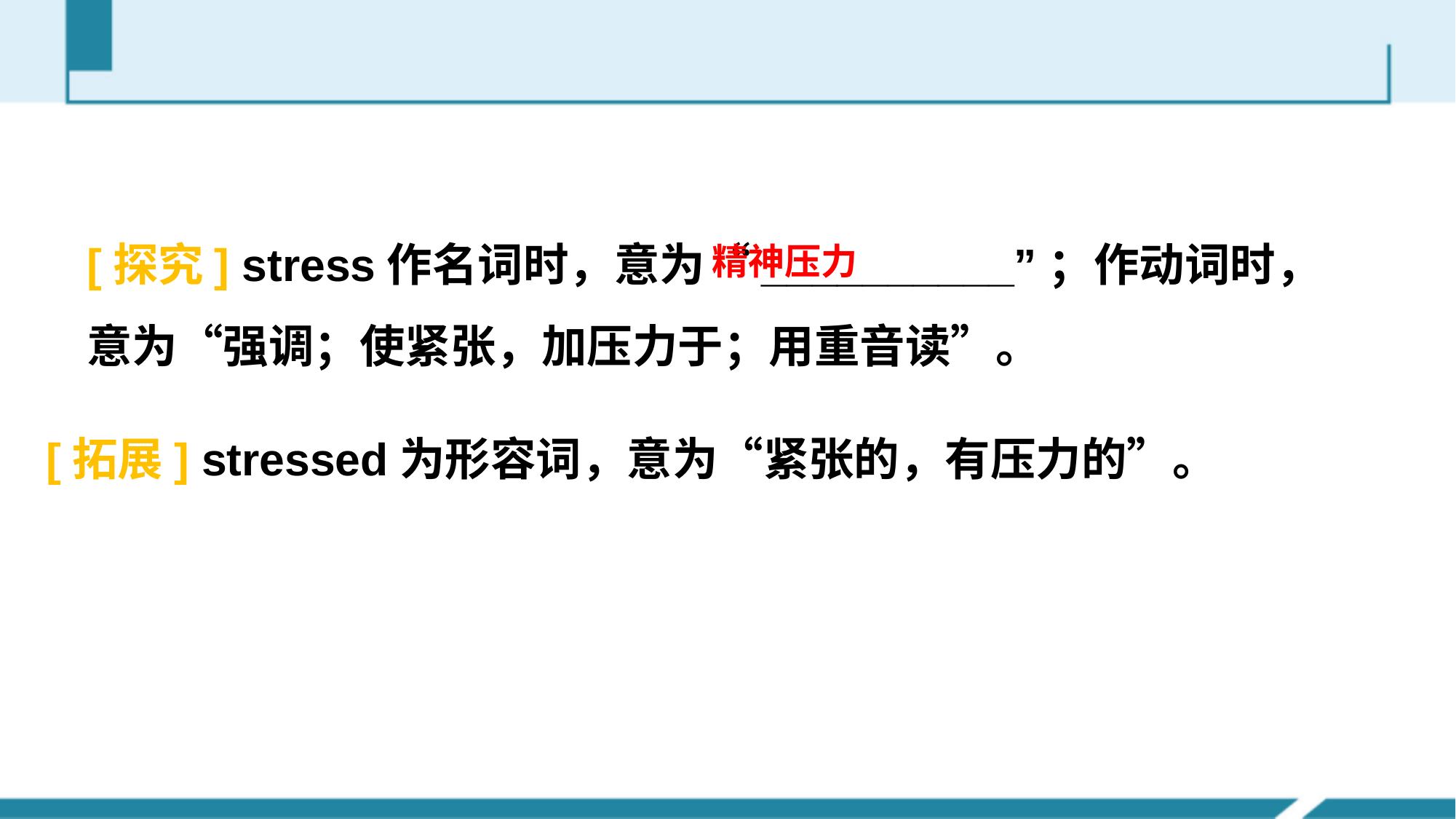

[探究] stress作名词时，意为“__________”；作动词时，意为“强调；使紧张，加压力于；用重音读”。
精神压力
[拓展] stressed为形容词，意为“紧张的，有压力的”。